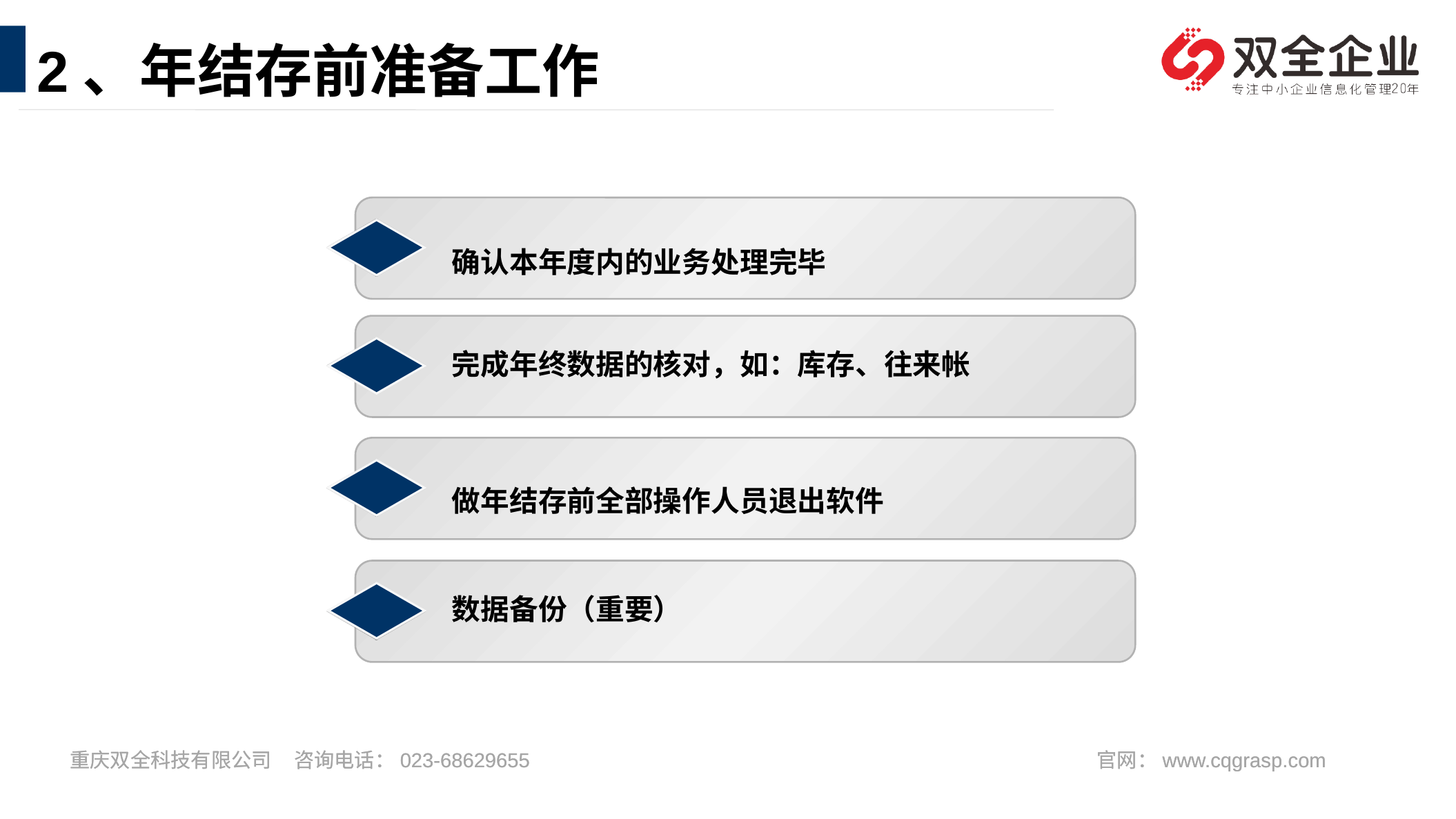

2、年结存前准备工作

确认本年度内的业务处理完毕

完成年终数据的核对，如：库存、往来帐

做年结存前全部操作人员退出软件

数据备份（重要）